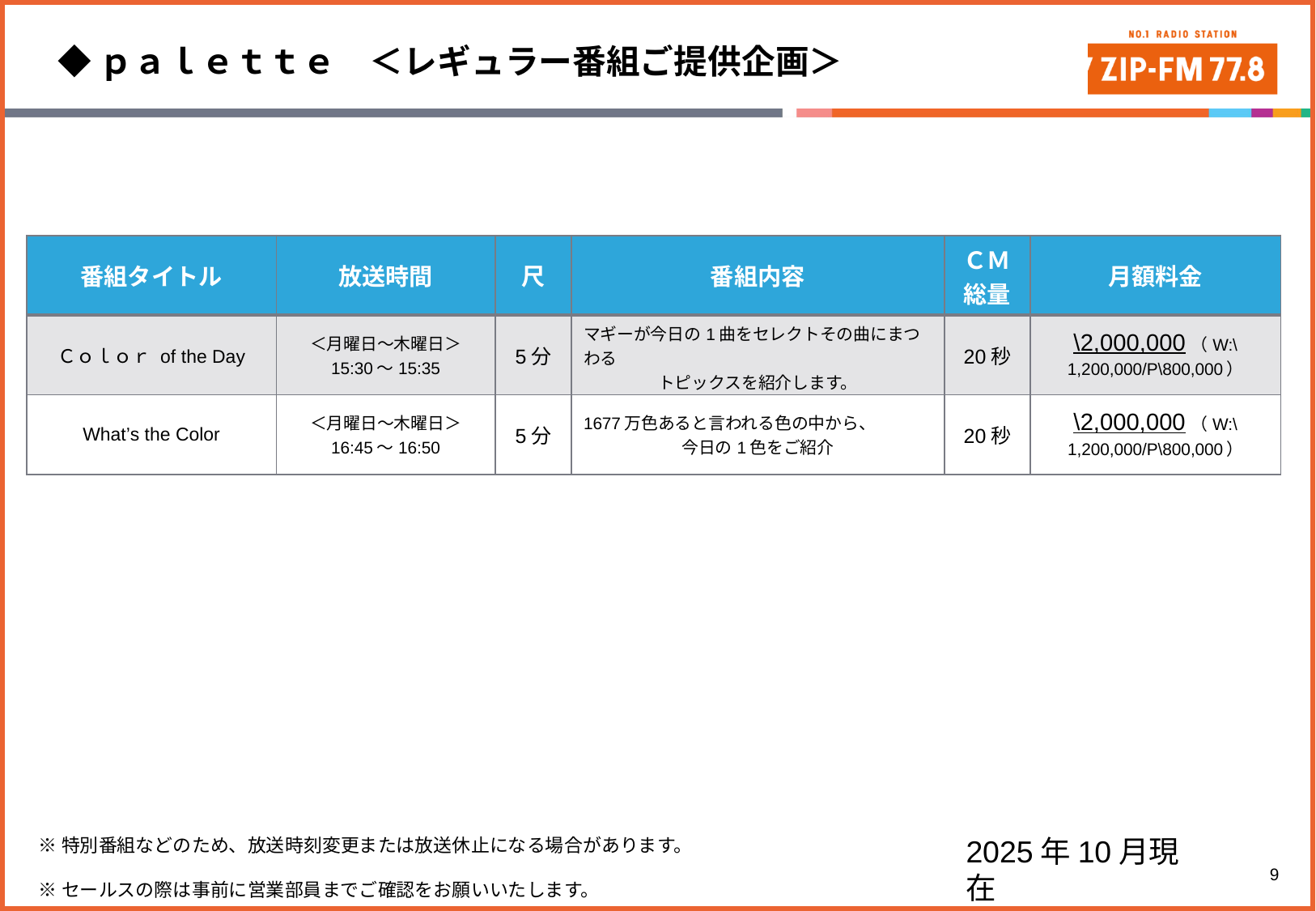

◆ｐａｌｅｔｔｅ　＜レギュラー番組ご提供企画＞
| 番組タイトル | 放送時間 | 尺 | 番組内容 | ＣＭ総量 | 月額料金 |
| --- | --- | --- | --- | --- | --- |
| Ｃｏｌｏｒ of the Day | ＜月曜日～木曜日＞ 15:30～15:35 | 5分 | マギーが今日の1曲をセレクトその曲にまつわる トピックスを紹介します。 | 20秒 | \2,000,000（W:\1,200,000/P\800,000） |
| What’s the Color | ＜月曜日～木曜日＞ 16:45～16:50 | 5分 | 1677万色あると言われる色の中から、 今日の1色をご紹介 | 20秒 | \2,000,000（W:\1,200,000/P\800,000） |
2025年10月現在
※特別番組などのため、放送時刻変更または放送休止になる場合があります。
※セールスの際は事前に営業部員までご確認をお願いいたします。